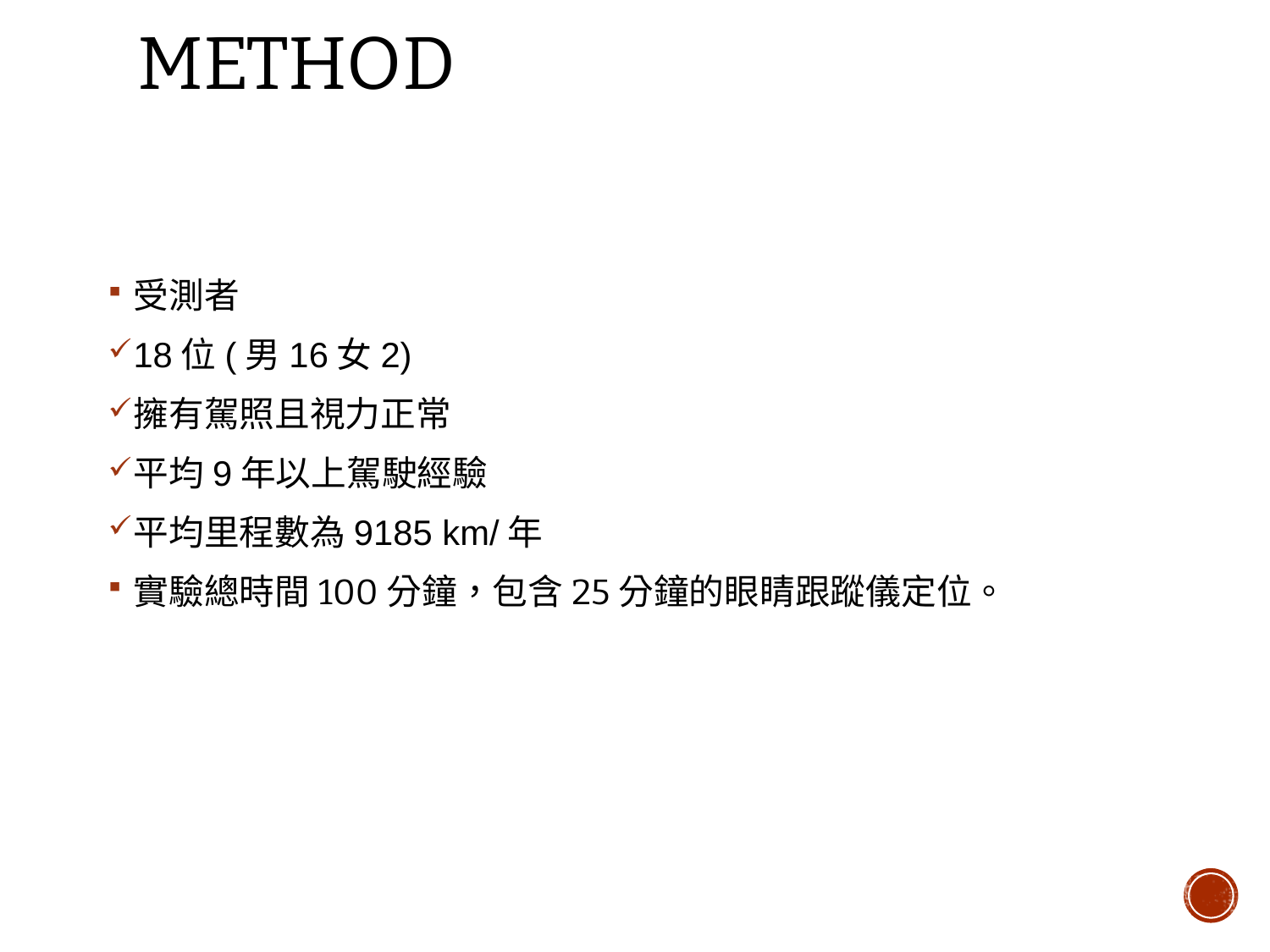

# Method
受測者
18位(男16女2)
擁有駕照且視力正常
平均9年以上駕駛經驗
平均里程數為9185 km/年
實驗總時間100分鐘，包含25分鐘的眼睛跟蹤儀定位。